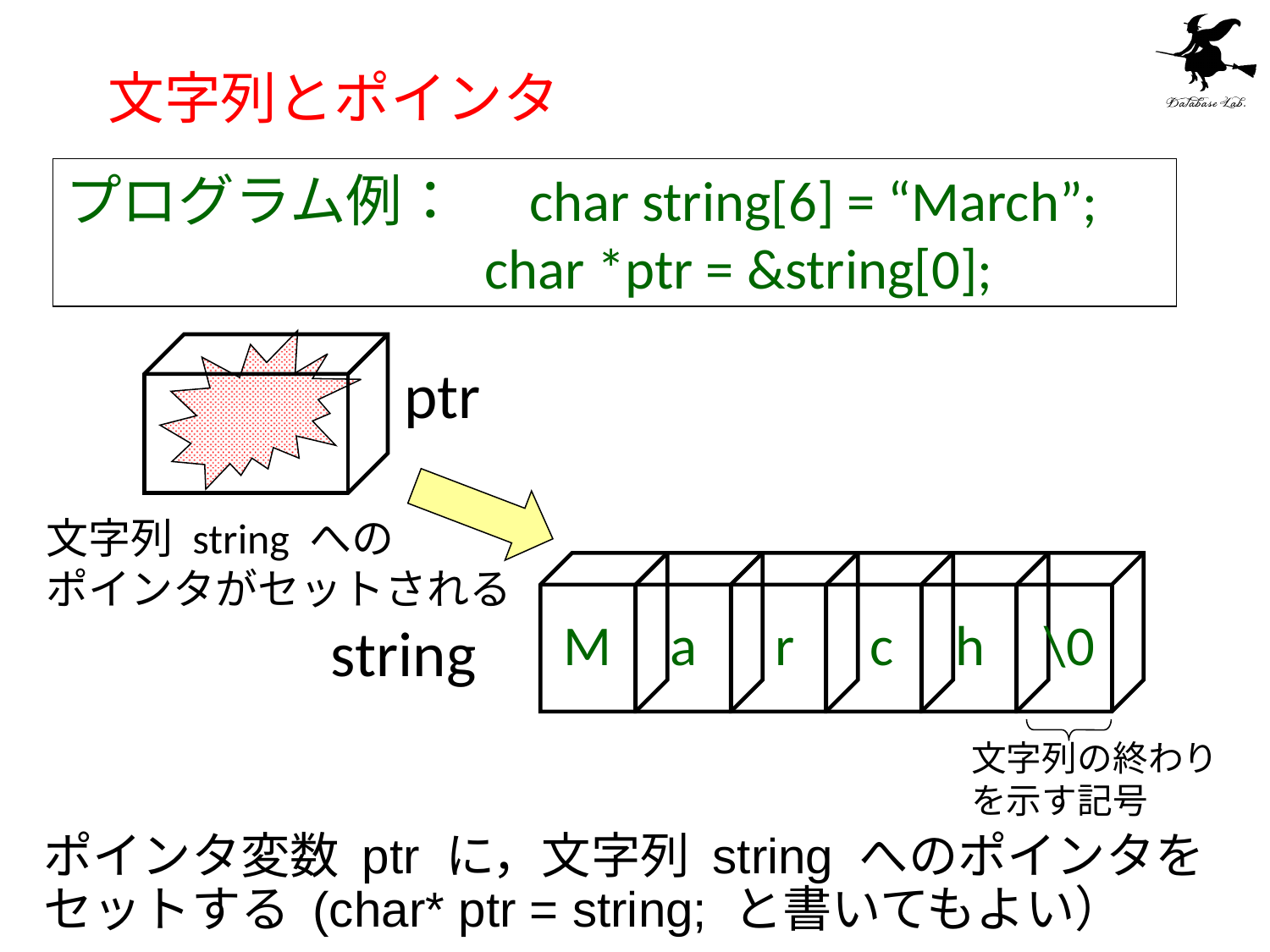

# 文字列とポインタ
プログラム例：　char string[6] = “March”;
			   char *ptr = &string[0];

ptr

文字列 string への
ポインタがセットされる

M
a
r
c
h
\0
string

文字列の終わり
を示す記号
ポインタ変数 ptr に，文字列 string へのポインタをセットする (char* ptr = string; と書いてもよい）